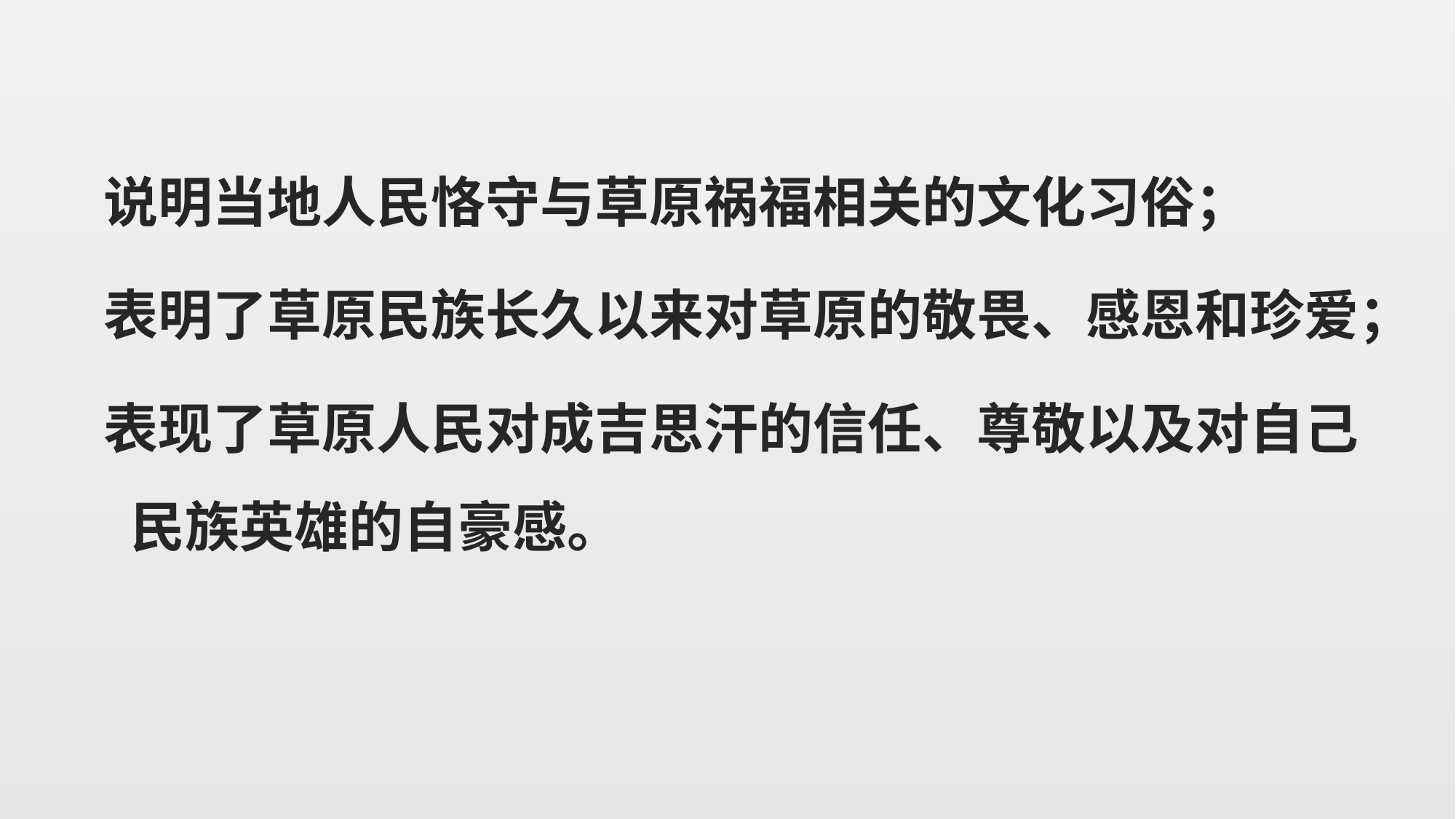

说明当地人民恪守与草原祸福相关的文化习俗；
表明了草原民族长久以来对草原的敬畏、感恩和珍爱；
表现了草原人民对成吉思汗的信任、尊敬以及对自己民族英雄的自豪感。